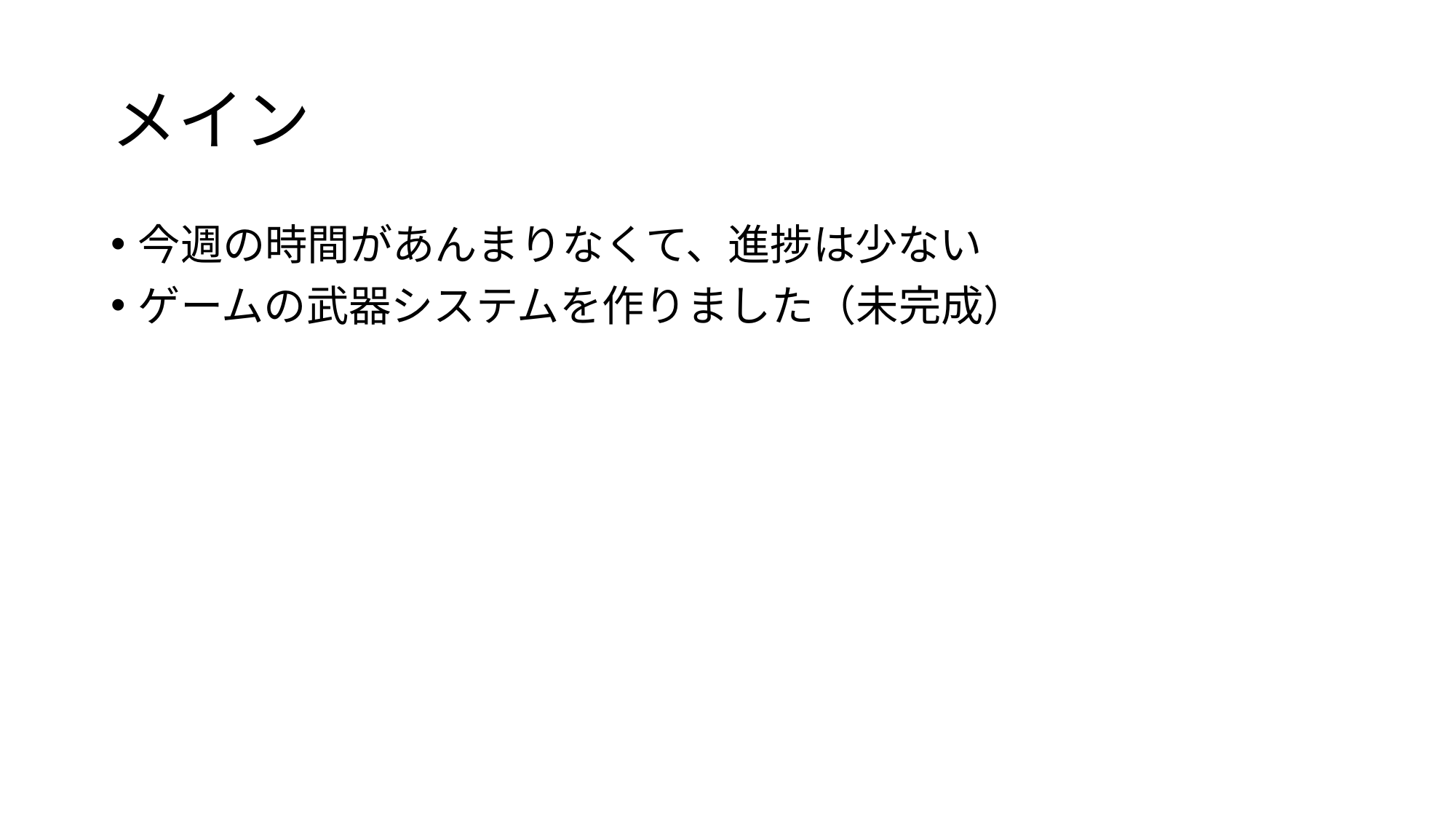

# メイン
今週の時間があんまりなくて、進捗は少ない
ゲームの武器システムを作りました（未完成）